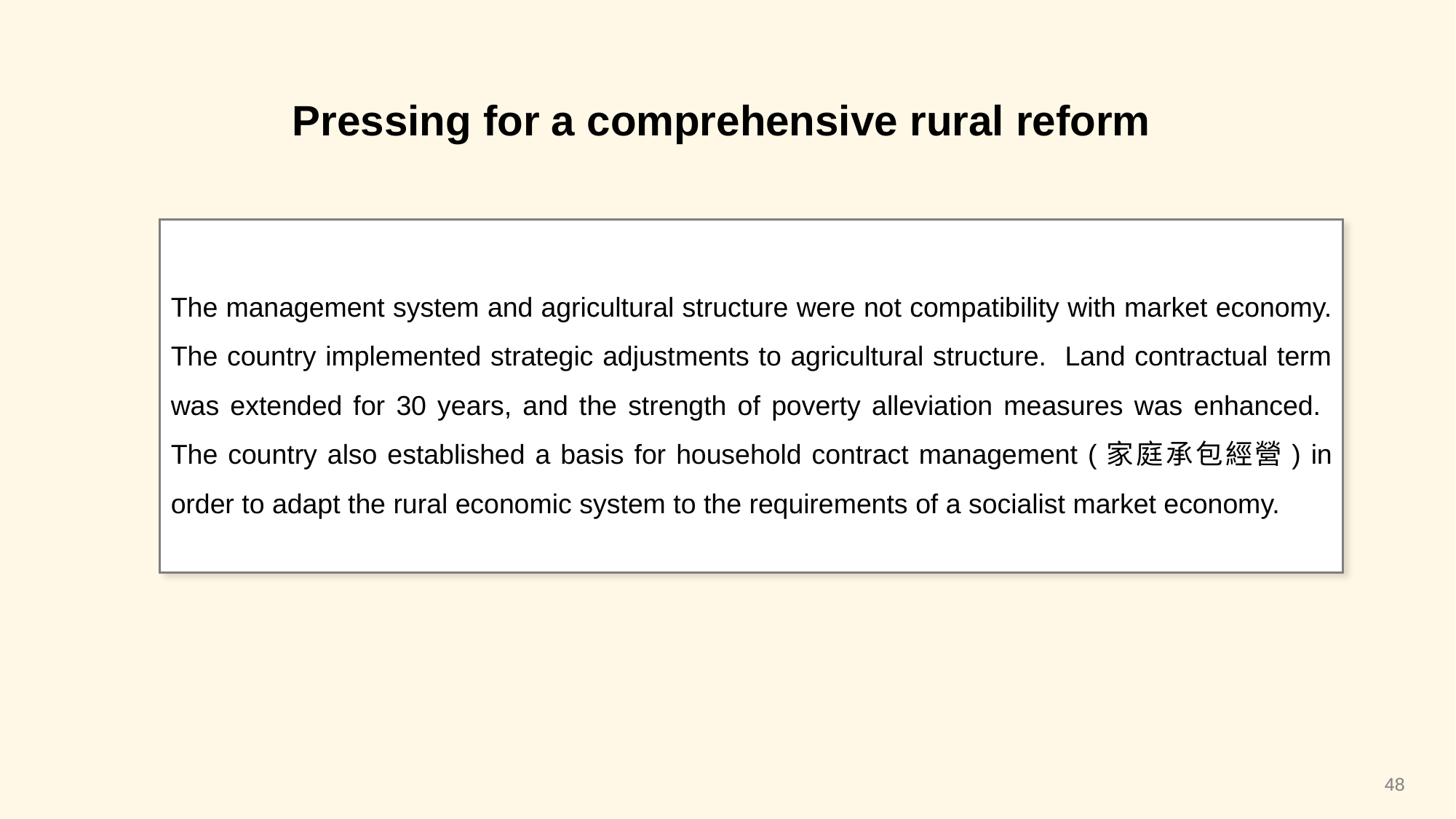

Pressing for a comprehensive rural reform

The management system and agricultural structure were not compatibility with market economy. The country implemented strategic adjustments to agricultural structure.  Land contractual term was extended for 30 years, and the strength of poverty alleviation measures was enhanced.  The country also established a basis for household contract management (家庭承包經營) in order to adapt the rural economic system to the requirements of a socialist market economy.